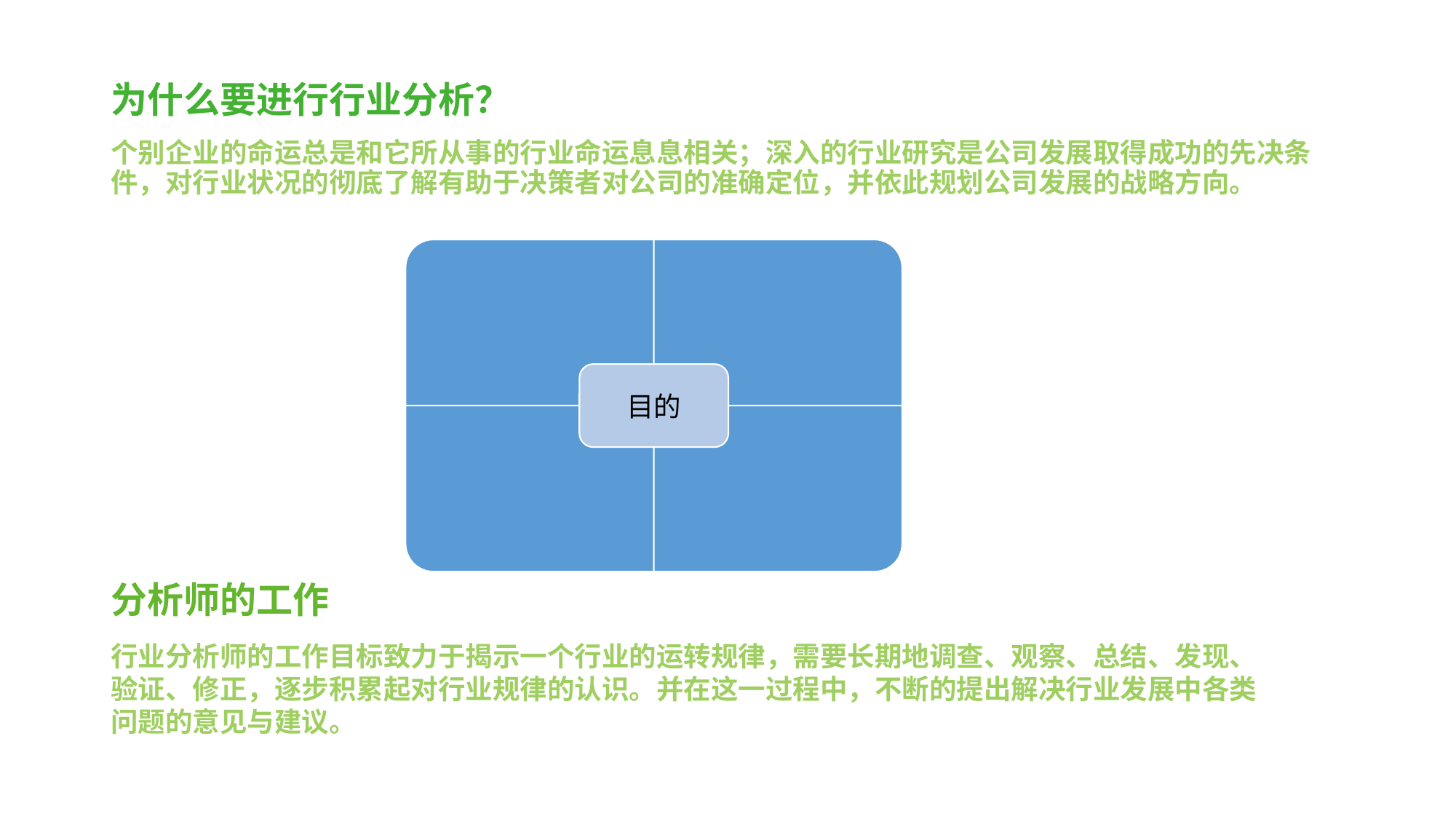

# 为什么要进行行业分析？
个别企业的命运总是和它所从事的行业命运息息相关；深入的行业研究是公司发展取得成功的先决条件，对行业状况的彻底了解有助于决策者对公司的准确定位，并依此规划公司发展的战略方向。
目的
了解行业发展脉络
跟踪竞争对手动态
预测未来发展趋势
为未来发展决策提供信息支撑
分析师的工作
行业分析师的工作目标致力于揭示一个行业的运转规律，需要长期地调查、观察、总结、发现、验证、修正，逐步积累起对行业规律的认识。并在这一过程中，不断的提出解决行业发展中各类问题的意见与建议。